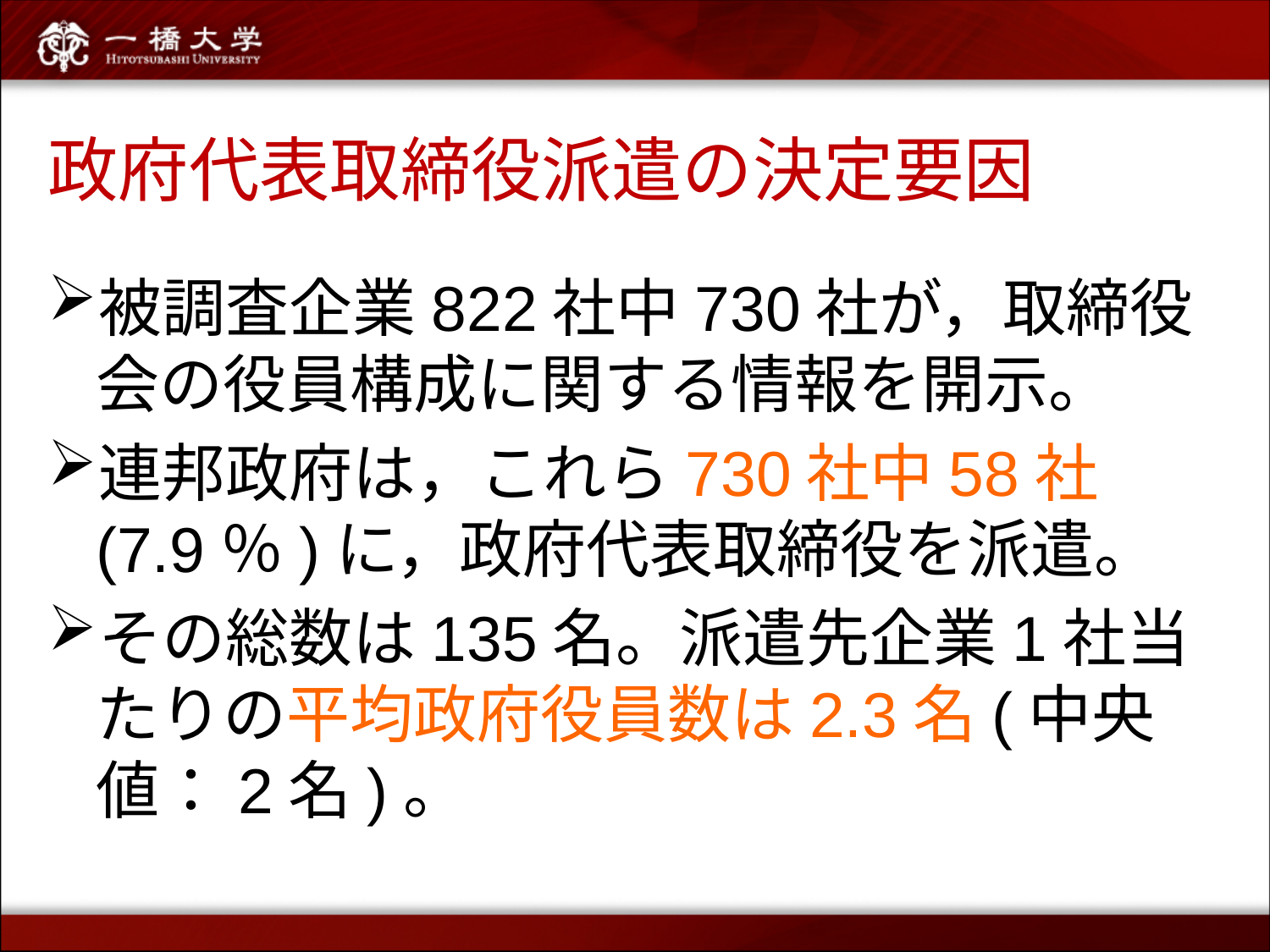

# 政府代表取締役派遣の決定要因
被調査企業822社中730社が，取締役会の役員構成に関する情報を開示。
連邦政府は，これら730社中58社(7.9％)に，政府代表取締役を派遣。
その総数は135名。派遣先企業1社当たりの平均政府役員数は2.3名(中央値：2名)。